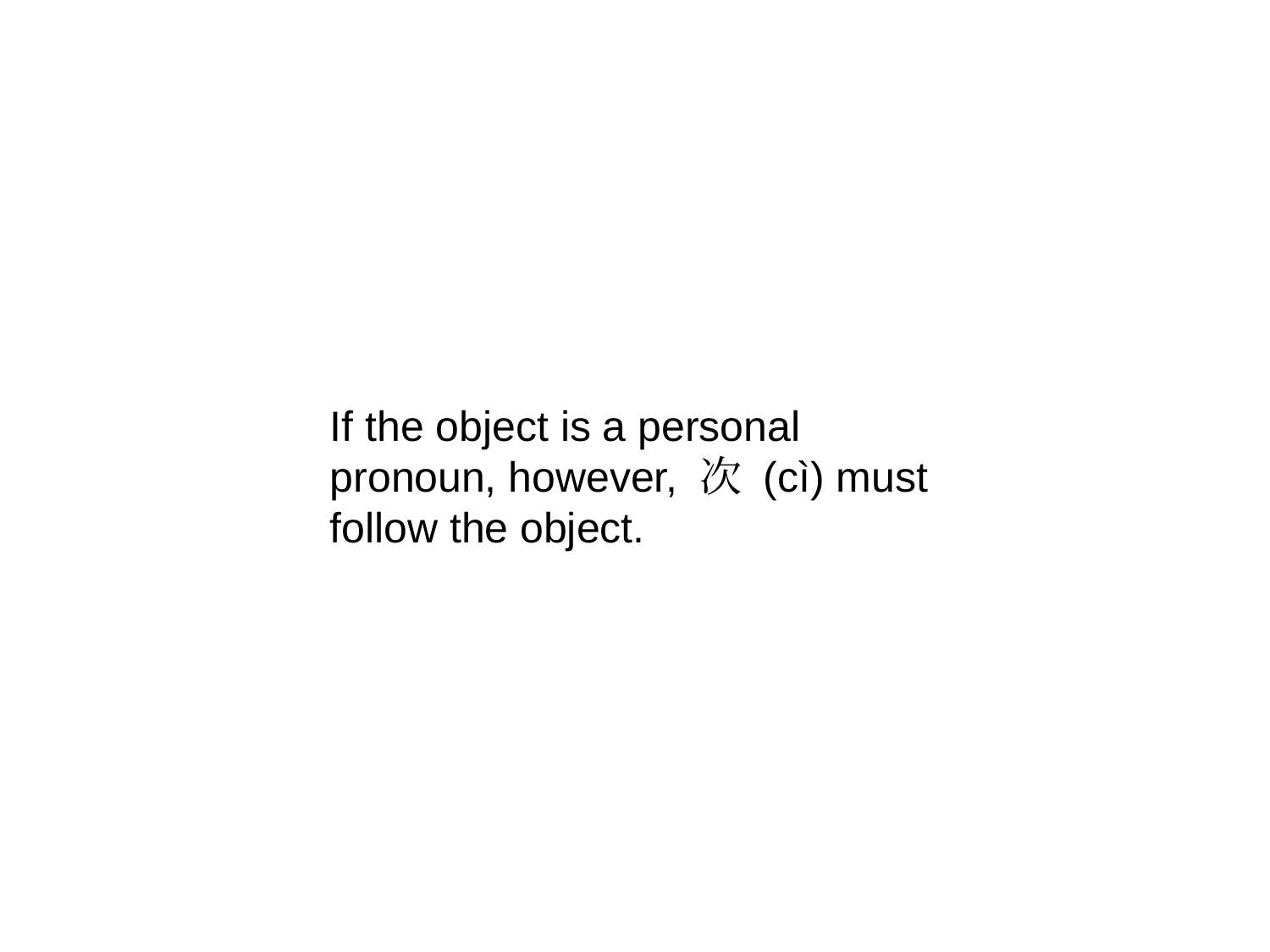

If the object is a personal pronoun, however, 次 (cì) must follow the object.